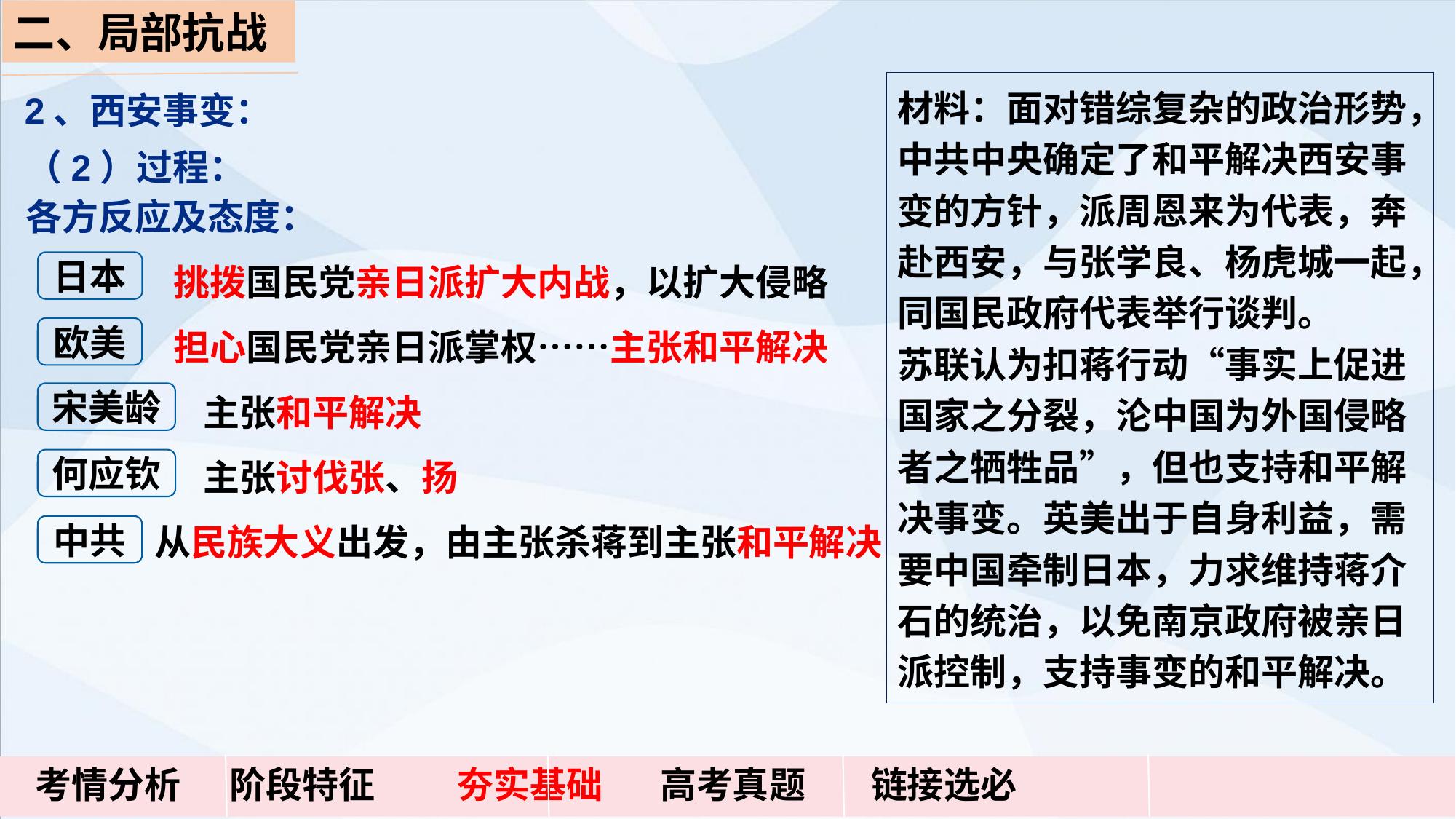

二、局部抗战
材料：面对错综复杂的政治形势，中共中央确定了和平解决西安事变的方针，派周恩来为代表，奔赴西安，与张学良、杨虎城一起，同国民政府代表举行谈判。
苏联认为扣蒋行动“事实上促进国家之分裂，沦中国为外国侵略者之牺牲品”，但也支持和平解决事变。英美出于自身利益，需要中国牵制日本，力求维持蒋介石的统治，以免南京政府被亲日派控制，支持事变的和平解决。
2、西安事变：
（2）过程：

各方反应及态度：
日本
欧美
宋美龄
何应钦
中共
挑拨国民党亲日派扩大内战，以扩大侵略
担心国民党亲日派掌权……主张和平解决
主张和平解决
主张讨伐张、扬
从民族大义出发，由主张杀蒋到主张和平解决
  考情分析      阶段特征          夯实基础       高考真题        链接选必